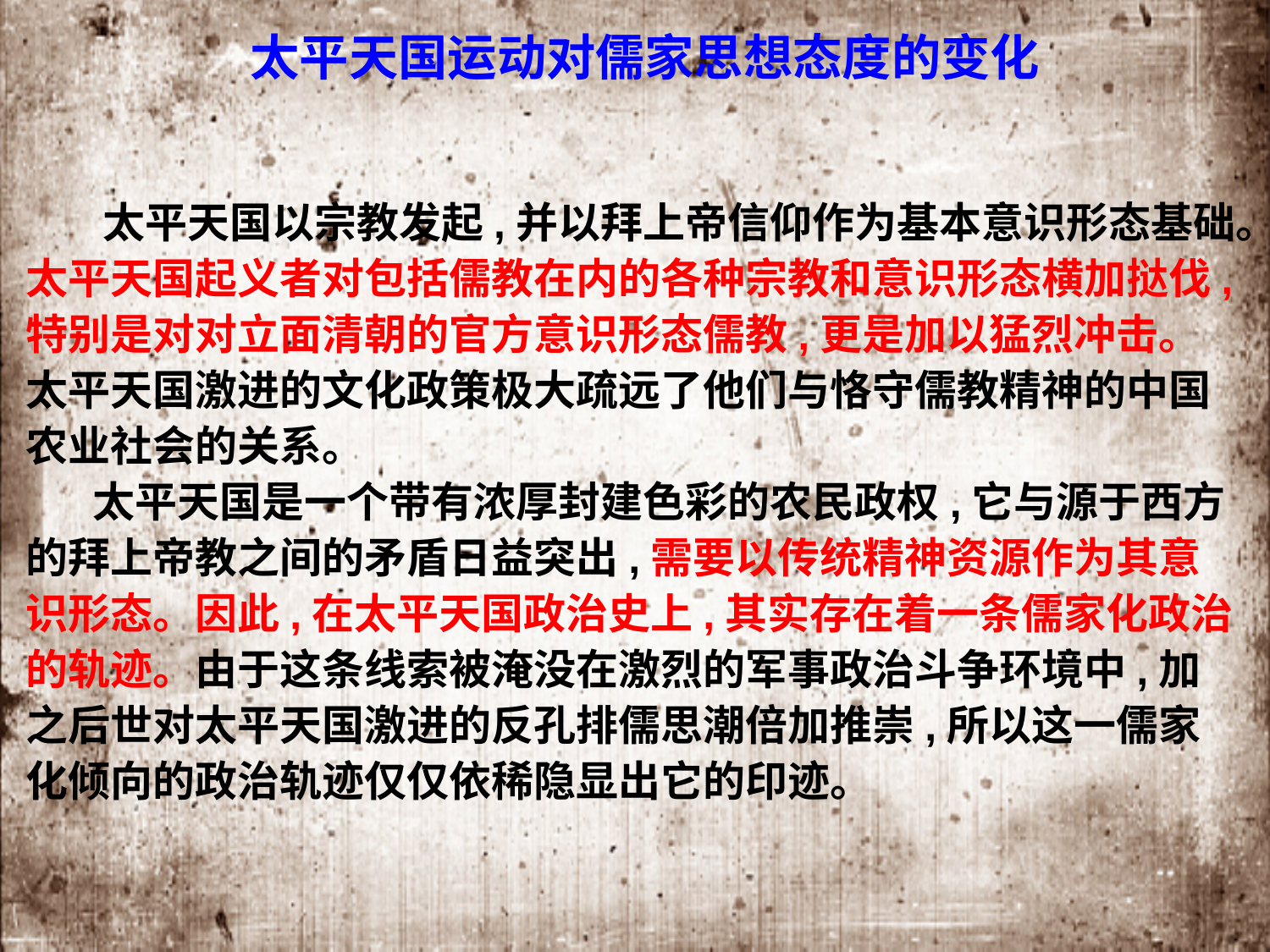

太平天国运动对儒家思想态度的变化

       太平天国以宗教发起,并以拜上帝信仰作为基本意识形态基础。太平天国起义者对包括儒教在内的各种宗教和意识形态横加挞伐,特别是对对立面清朝的官方意识形态儒教,更是加以猛烈冲击。太平天国激进的文化政策极大疏远了他们与恪守儒教精神的中国农业社会的关系。
      太平天国是一个带有浓厚封建色彩的农民政权,它与源于西方的拜上帝教之间的矛盾日益突出,需要以传统精神资源作为其意识形态。因此,在太平天国政治史上,其实存在着一条儒家化政治的轨迹。由于这条线索被淹没在激烈的军事政治斗争环境中,加之后世对太平天国激进的反孔排儒思潮倍加推崇,所以这一儒家化倾向的政治轨迹仅仅依稀隐显出它的印迹。